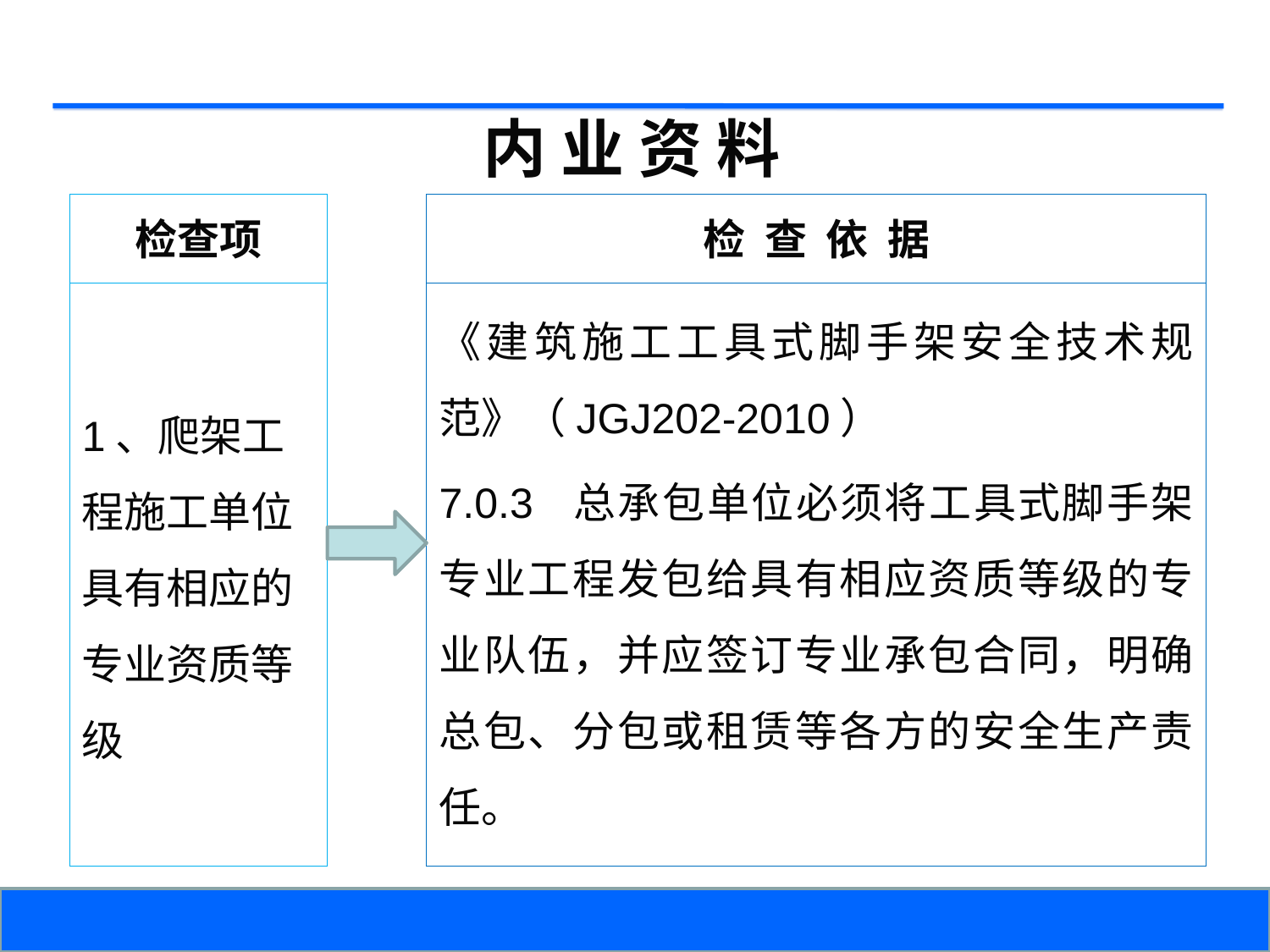

内 业 资 料
检查项
检  查  依  据
1、爬架工程施工单位具有相应的专业资质等级
《建筑施工工具式脚手架安全技术规范》（JGJ202-2010）
7.0.3  总承包单位必须将工具式脚手架专业工程发包给具有相应资质等级的专业队伍，并应签订专业承包合同，明确总包、分包或租赁等各方的安全生产责任。